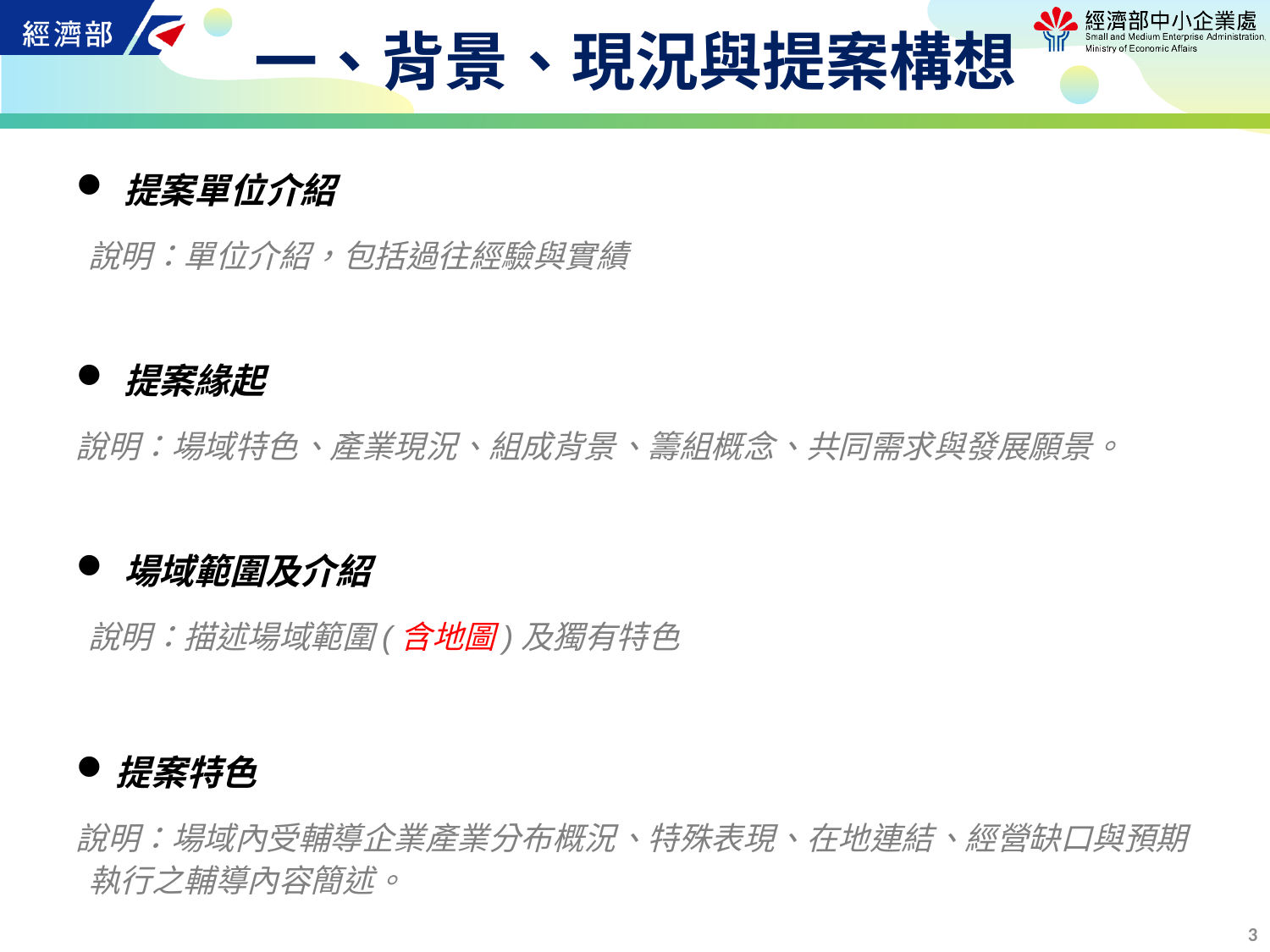

# 一、背景、現況與提案構想
提案單位介紹
說明：單位介紹，包括過往經驗與實績

提案緣起
說明：場域特色、產業現況、組成背景、籌組概念、共同需求與發展願景。

場域範圍及介紹
說明：描述場域範圍(含地圖)及獨有特色

提案特色
說明：場域內受輔導企業產業分布概況、特殊表現、在地連結、經營缺口與預期執行之輔導內容簡述。
3